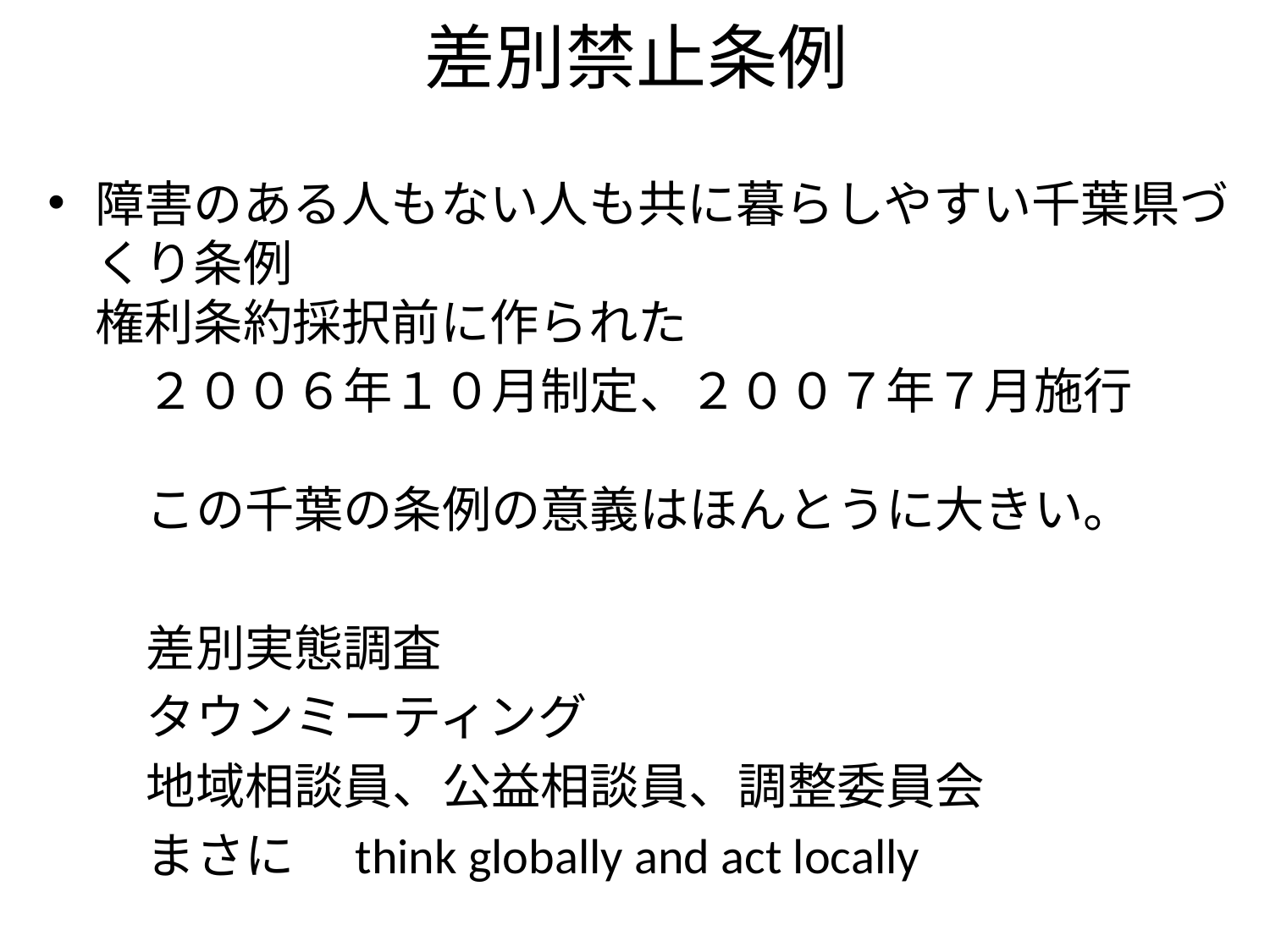

# 差別禁止条例
障害のある人もない人も共に暮らしやすい千葉県づくり条例
権利条約採択前に作られた
　　２００６年１０月制定、２００７年７月施行
　　この千葉の条例の意義はほんとうに大きい。

　　差別実態調査
　　タウンミーティング
　　地域相談員、公益相談員、調整委員会
　　まさに　think globally and act locally